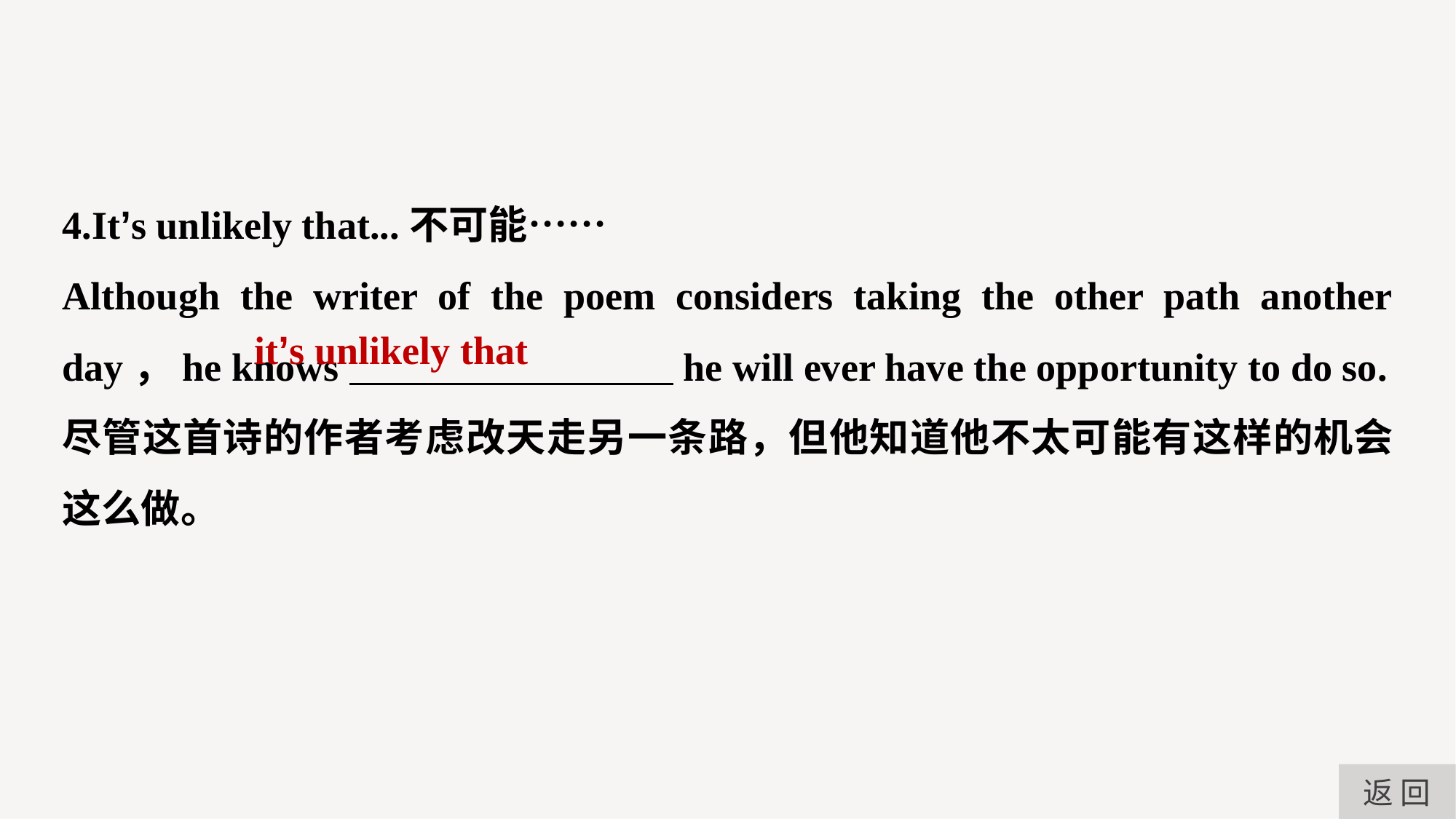

4.It’s unlikely that...不可能……
Although the writer of the poem considers taking the other path another day，he knows                                   he will ever have the opportunity to do so.
尽管这首诗的作者考虑改天走另一条路，但他知道他不太可能有这样的机会这么做。
it’s unlikely that
返 回